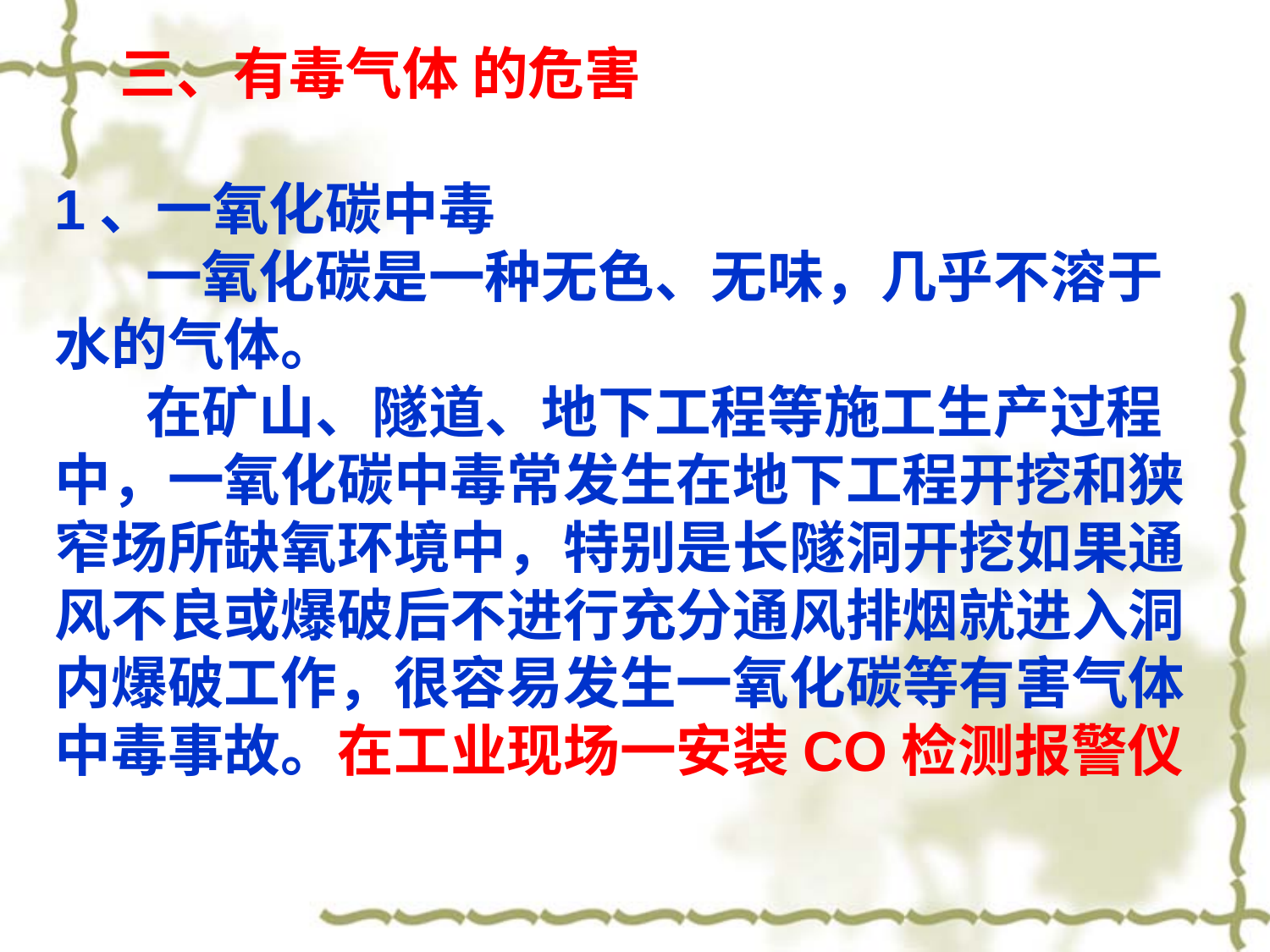

三、有毒气体 的危害

1、一氧化碳中毒
      一氧化碳是一种无色、无味，几乎不溶于水的气体。
      在矿山、隧道、地下工程等施工生产过程中，一氧化碳中毒常发生在地下工程开挖和狭窄场所缺氧环境中，特别是长隧洞开挖如果通风不良或爆破后不进行充分通风排烟就进入洞内爆破工作，很容易发生一氧化碳等有害气体中毒事故。在工业现场一安装CO检测报警仪
70